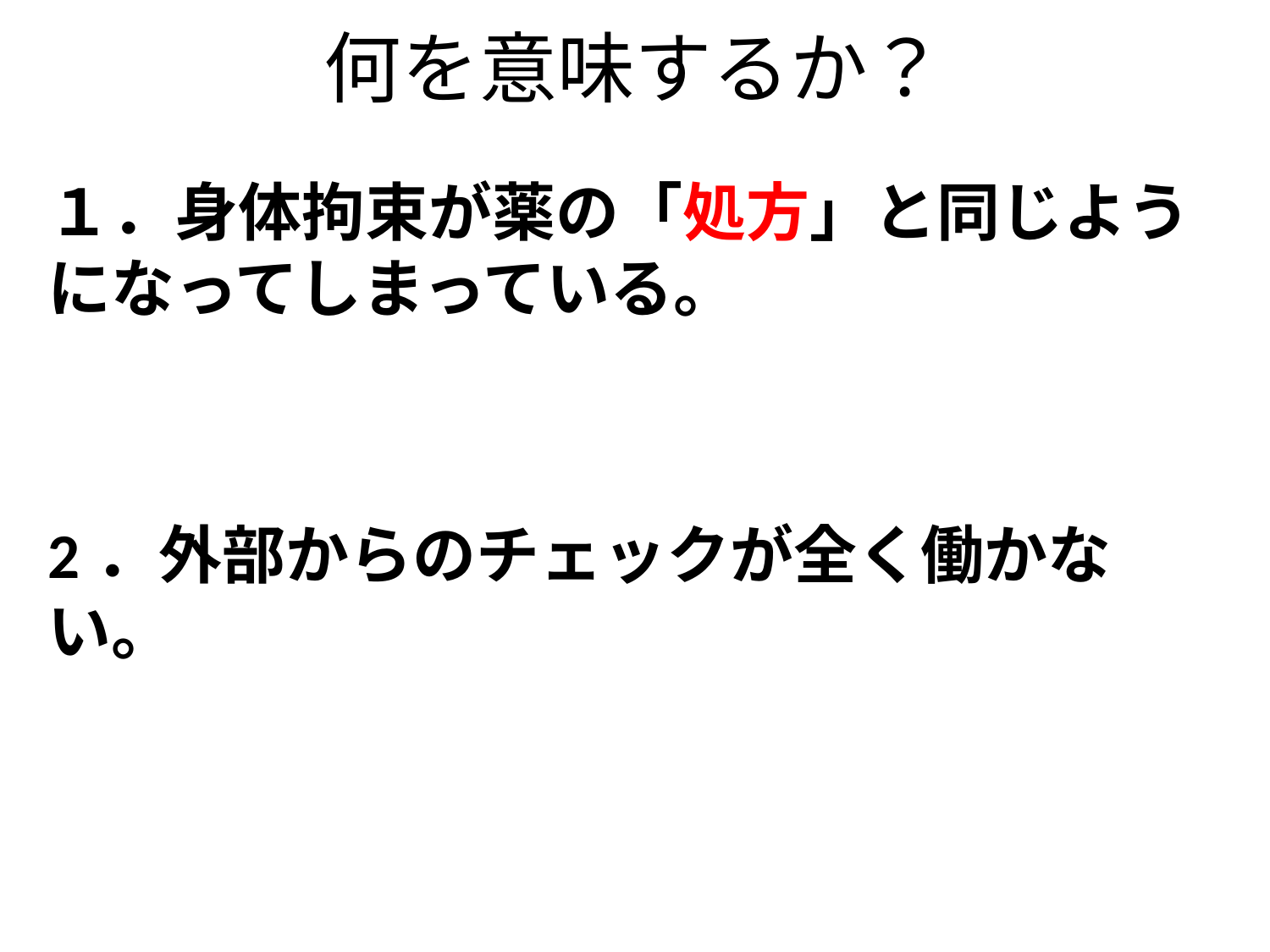

# 何を意味するか？
１．身体拘束が薬の「処方」と同じようになってしまっている。

2．外部からのチェックが全く働かない。